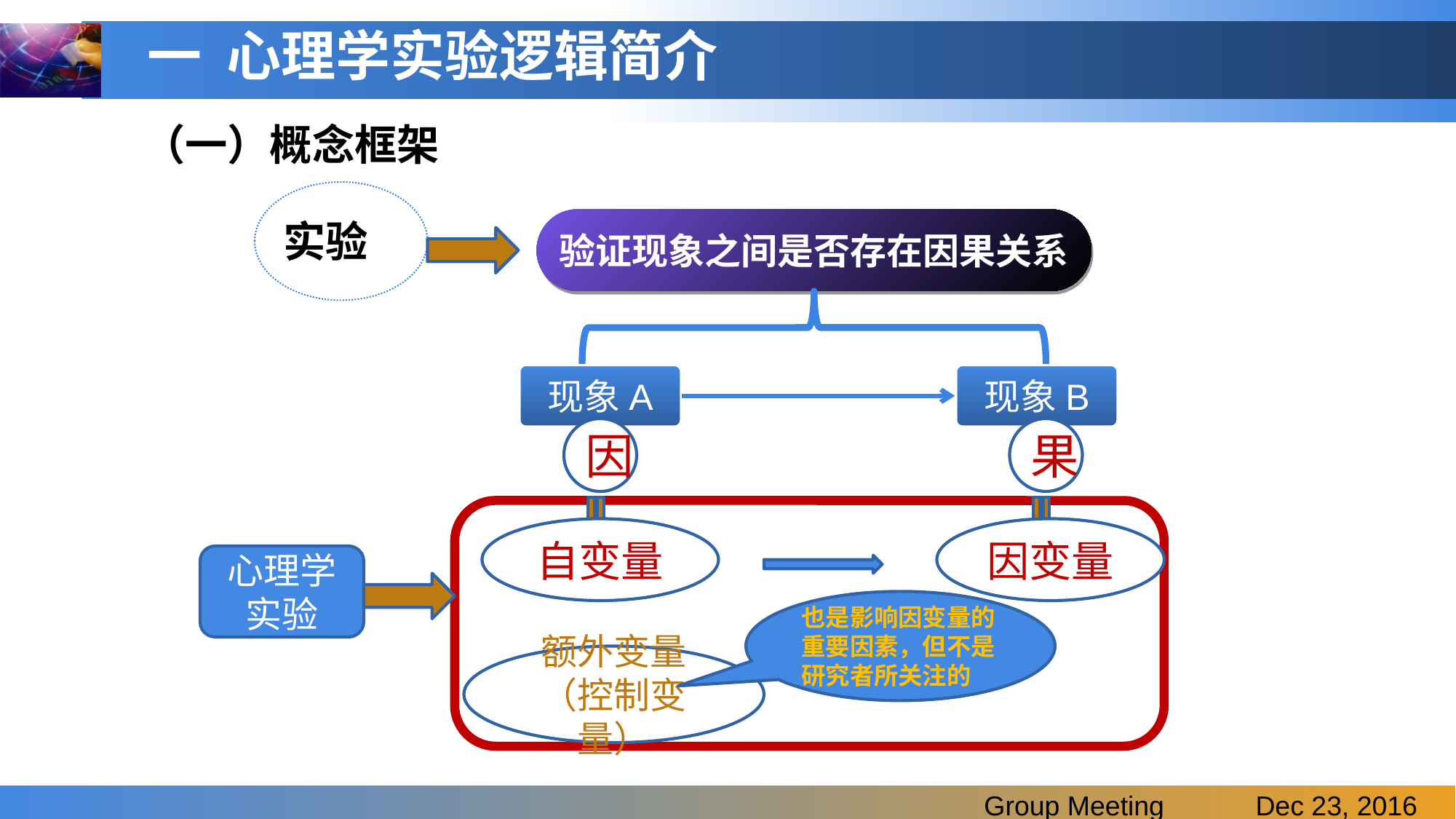

一  心理学实验逻辑简介

# （一）概念框架

实验
验证现象之间是否存在因果关系

现象A
现象B
因
果

自变量
因变量
心理学
实验

也是影响因变量的重要因素，但不是研究者所关注的
额外变量
（控制变量）